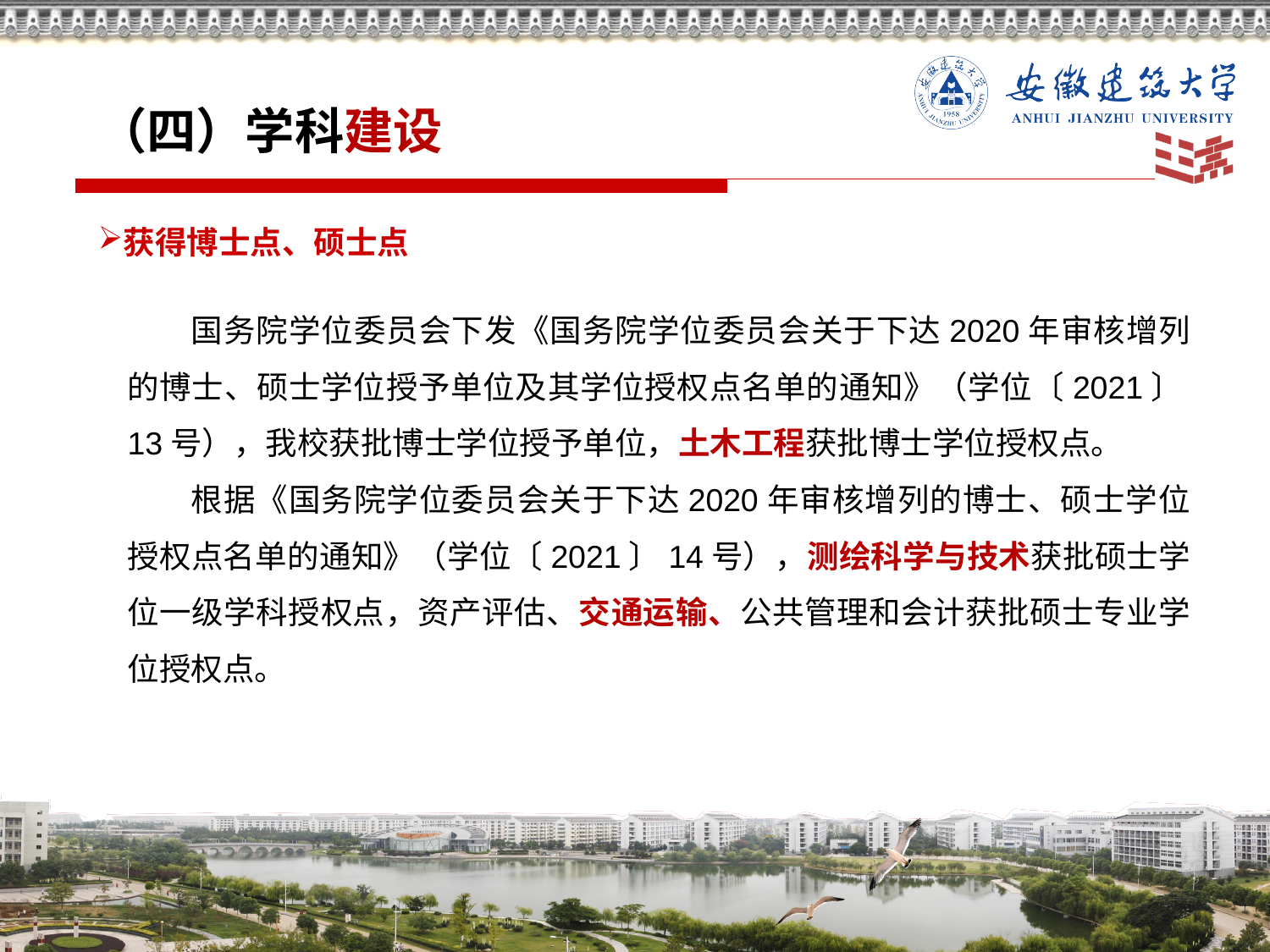

（四）学科建设
获得博士点、硕士点
国务院学位委员会下发《国务院学位委员会关于下达2020年审核增列的博士、硕士学位授予单位及其学位授权点名单的通知》（学位〔2021〕13号），我校获批博士学位授予单位，土木工程获批博士学位授权点。
根据《国务院学位委员会关于下达2020年审核增列的博士、硕士学位授权点名单的通知》（学位〔2021〕14号），测绘科学与技术获批硕士学位一级学科授权点，资产评估、交通运输、公共管理和会计获批硕士专业学位授权点。